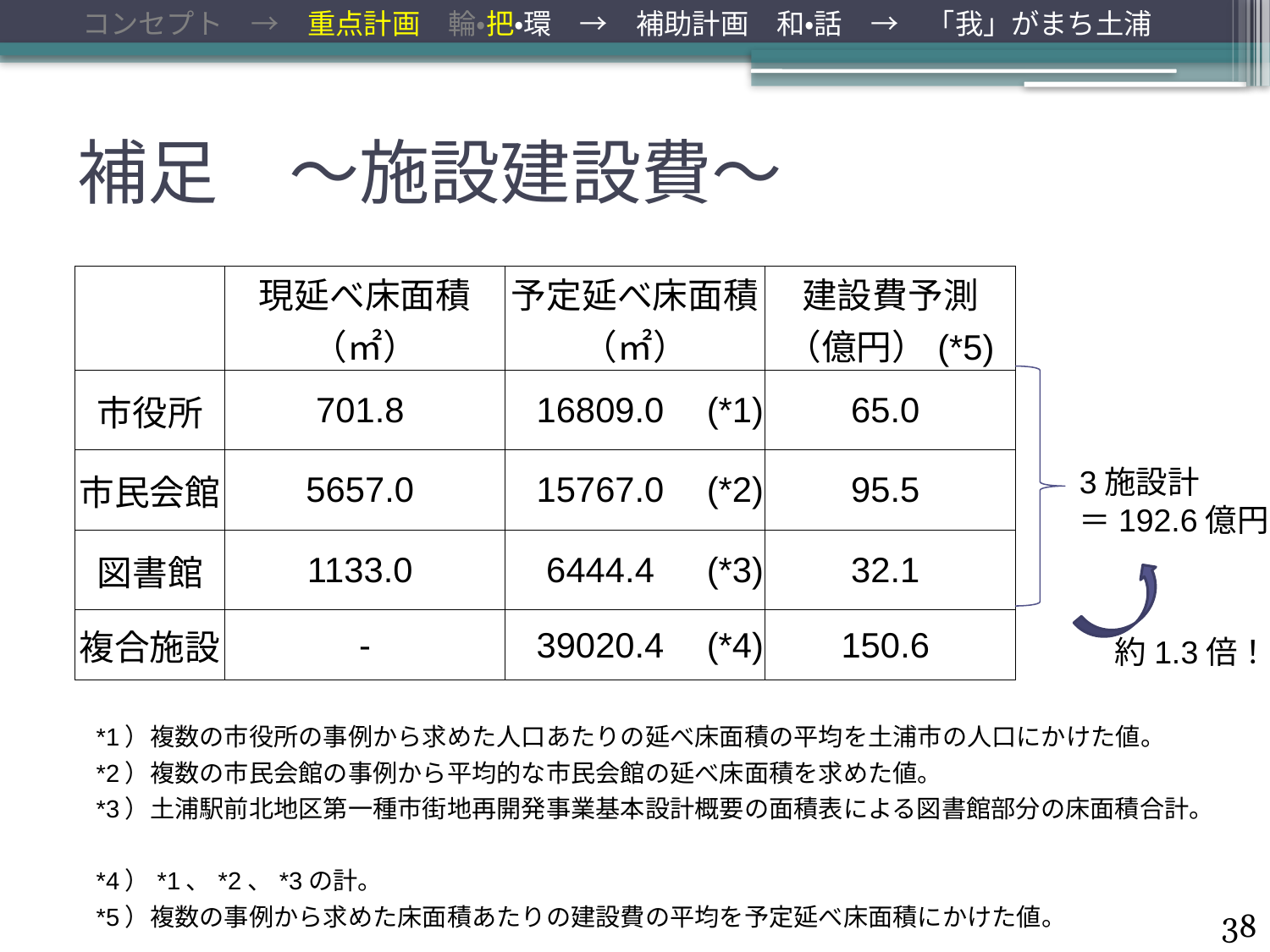

コンセプト　→　重点計画　輪・把・環　→　補助計画　和・話　→　「我」がまち土浦
# 補足　～施設建設費～
|  | 現延べ床面積 （㎡） | 予定延べ床面積 （㎡） |  | 建設費予測 （億円）(\*5) |
| --- | --- | --- | --- | --- |
| 市役所 | 701.8 | 16809.0 | (\*1) | 65.0 |
| 市民会館 | 5657.0 | 15767.0 | (\*2) | 95.5 |
| 図書館 | 1133.0 | 6444.4 | (\*3) | 32.1 |
| 複合施設 | - | 39020.4 | (\*4) | 150.6 |

3施設計
＝192.6億円

約1.3倍！
| \*1）複数の市役所の事例から求めた人口あたりの延べ床面積の平均を土浦市の人口にかけた値。 \*2）複数の市民会館の事例から平均的な市民会館の延べ床面積を求めた値。 \*3）土浦駅前北地区第一種市街地再開発事業基本設計概要の面積表による図書館部分の床面積合計。 \*4）\*1、\*2、\*3の計。 \*5）複数の事例から求めた床面積あたりの建設費の平均を予定延べ床面積にかけた値。 |
| --- |
38